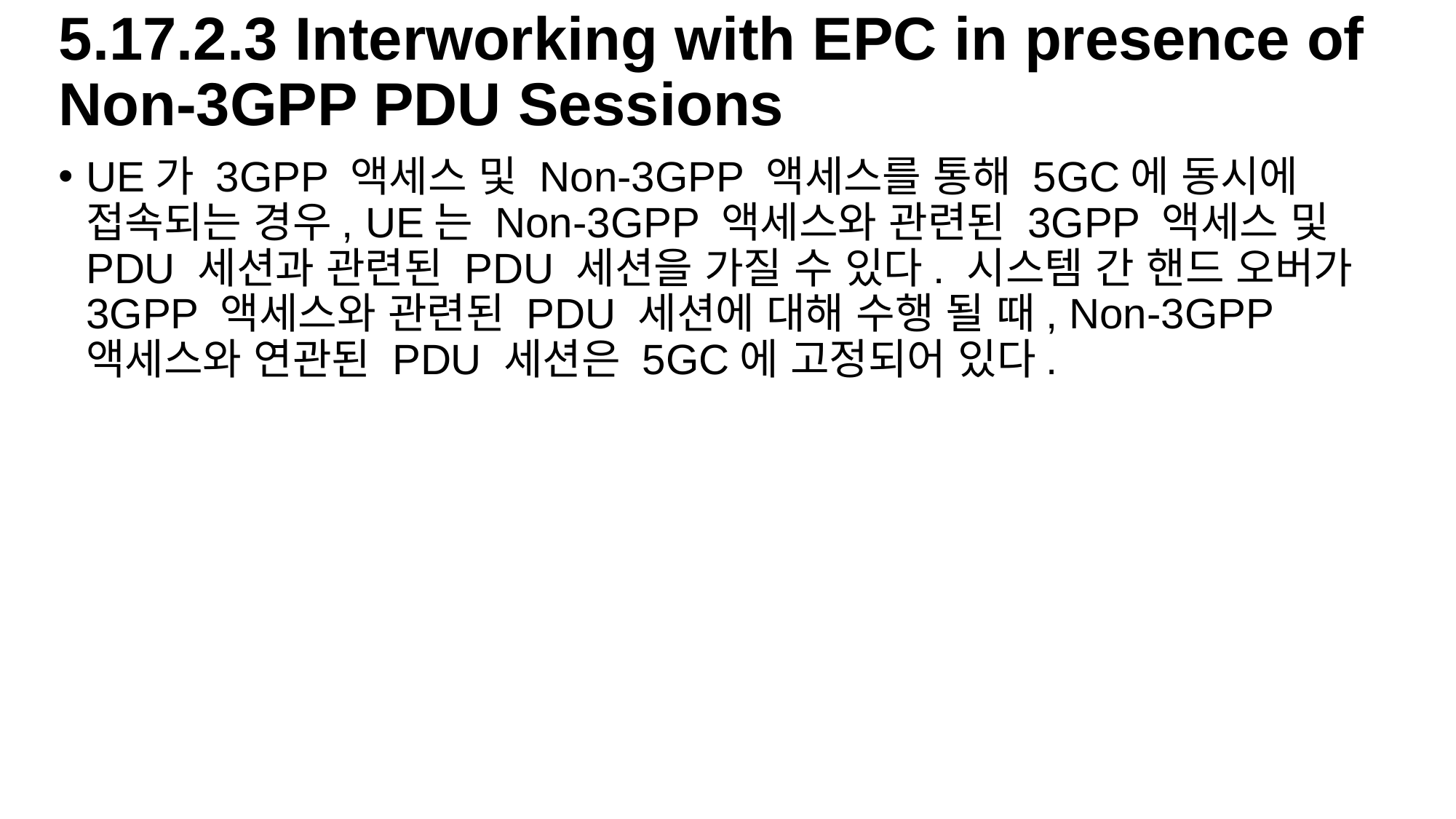

# 5.17.2.3 Interworking with EPC in presence of Non-3GPP PDU Sessions
UE가 3GPP 액세스 및 Non-3GPP 액세스를 통해 5GC에 동시에 접속되는 경우, UE는 Non-3GPP 액세스와 관련된 3GPP 액세스 및 PDU 세션과 관련된 PDU 세션을 가질 수 있다. 시스템 간 핸드 오버가 3GPP 액세스와 관련된 PDU 세션에 대해 수행 될 때, Non-3GPP 액세스와 연관된 PDU 세션은 5GC에 고정되어 있다.